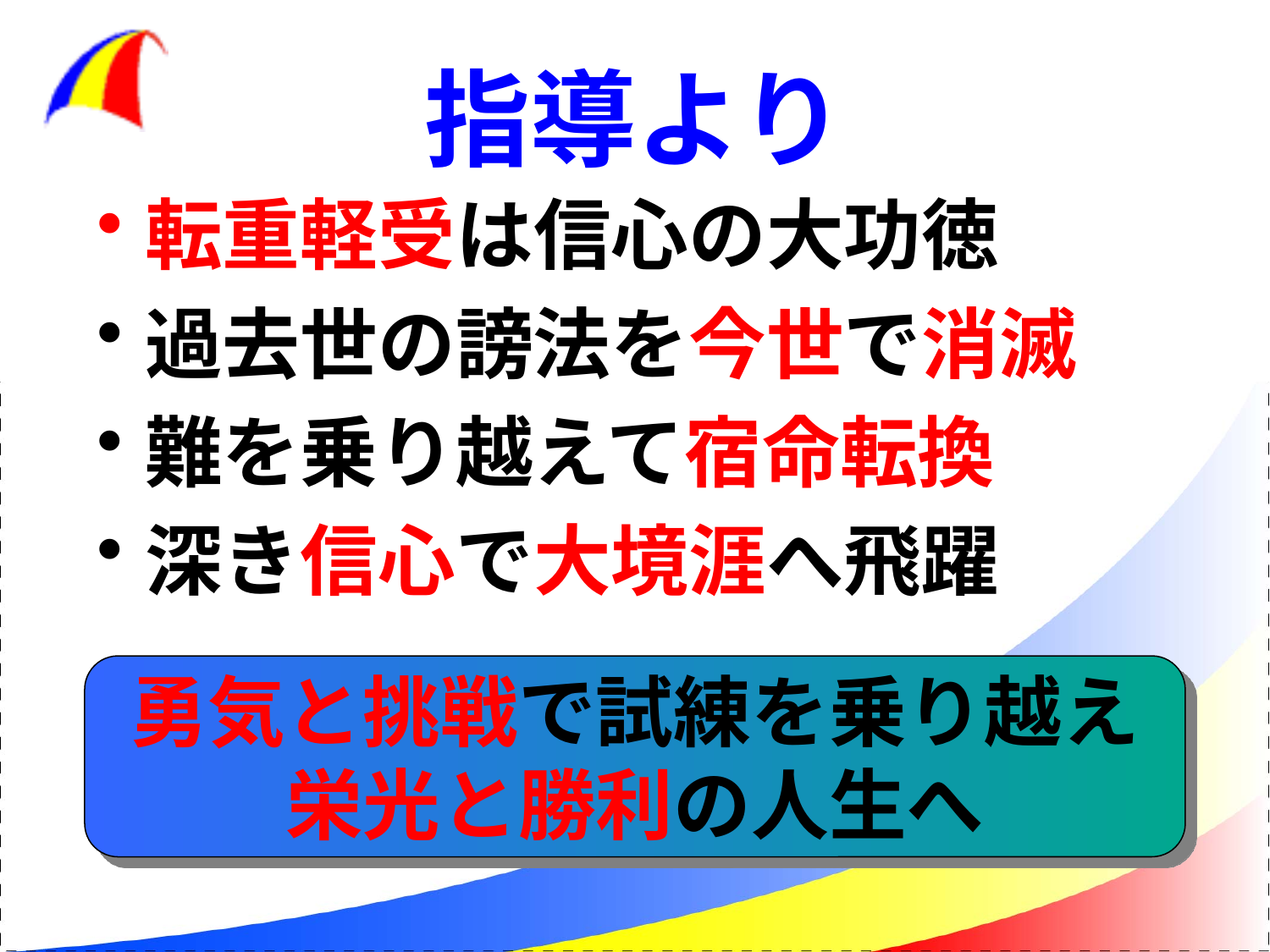

# 指導より
転重軽受は信心の大功徳
過去世の謗法を今世で消滅
難を乗り越えて宿命転換
深き信心で大境涯へ飛躍
勇気と挑戦で試練を乗り越え
栄光と勝利の人生へ